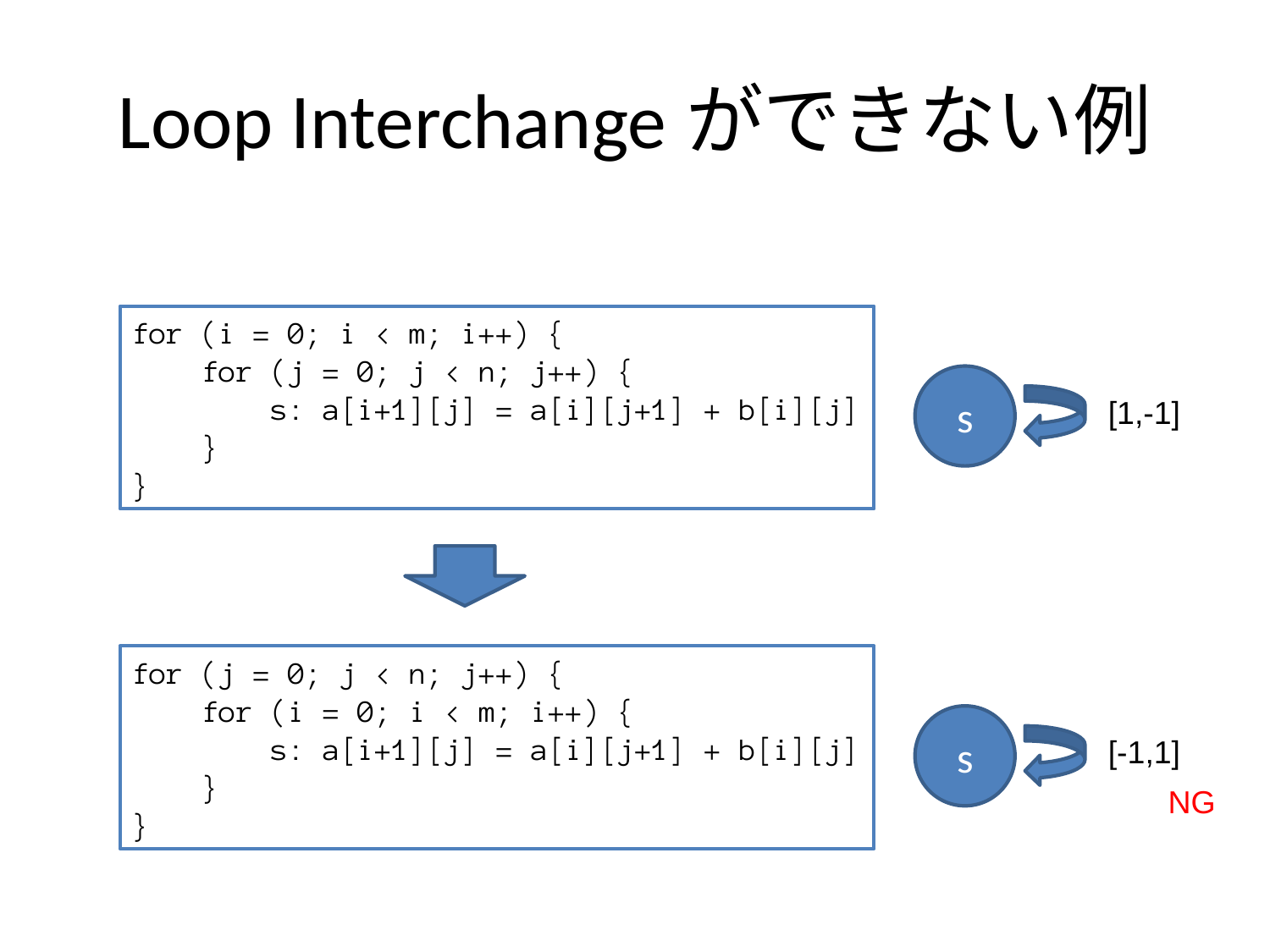

# Loop Interchangeができない例

for (i = 0; i < m; i++) {
    for (j = 0; j < n; j++) {
        s: a[i+1][j] = a[i][j+1] + b[i][j]
    }
}
s

[1,-1]

for (j = 0; j < n; j++) {
    for (i = 0; i < m; i++) {
        s: a[i+1][j] = a[i][j+1] + b[i][j]
    }
}
s

[-1,1]
NG